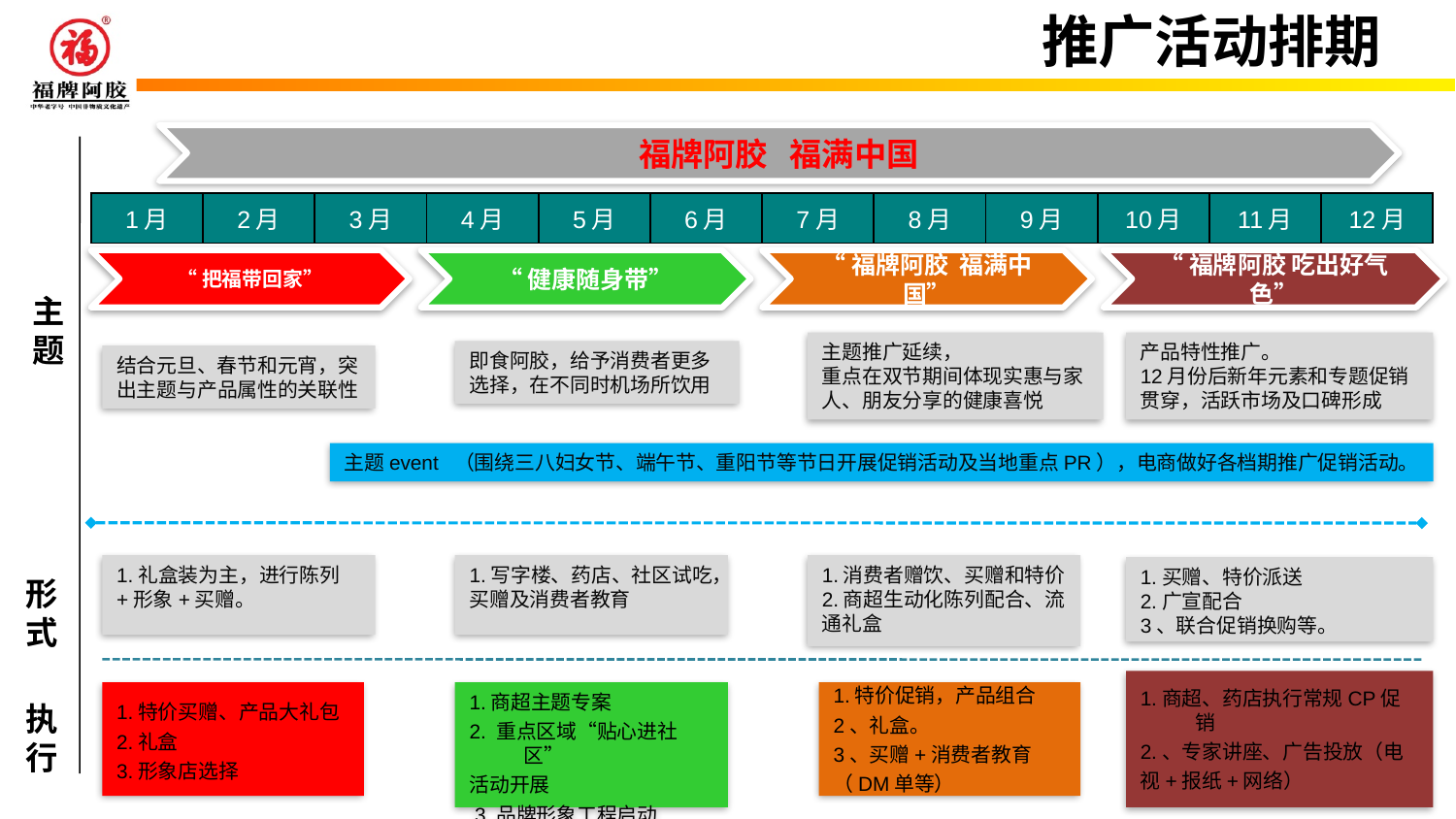

推广活动排期
福牌阿胶   福满中国
| 1月 | 2月 | 3月 | 4月 | 5月 | 6月 | 7月 | 8月 | 9月 | 10月 | 11月 | 12月 |
| --- | --- | --- | --- | --- | --- | --- | --- | --- | --- | --- | --- |
“把福带回家”
“健康随身带”
“福牌阿胶  福满中国”
“福牌阿胶 吃出好气色”
主题
主题推广延续，
重点在双节期间体现实惠与家人、朋友分享的健康喜悦
产品特性推广。
12月份后新年元素和专题促销贯穿，活跃市场及口碑形成
即食阿胶，给予消费者更多选择，在不同时机场所饮用
结合元旦、春节和元宵，突出主题与产品属性的关联性
主题event  （围绕三八妇女节、端午节、重阳节等节日开展促销活动及当地重点PR），电商做好各档期推广促销活动。
1.礼盒装为主，进行陈列+形象+买赠。
1.写字楼、药店、社区试吃，买赠及消费者教育

1.消费者赠饮、买赠和特价
2.商超生动化陈列配合、流通礼盒

1.买赠、特价派送
2.广宣配合
3、联合促销换购等。
形式
1.商超、药店执行常规CP促销
2.、专家讲座、广告投放（电
视+报纸+网络）

1.特价买赠、产品大礼包
2.礼盒
3.形象店选择

1.商超主题专案
2. 重点区域“贴心进社区”
活动开展
 3.品牌形象工程启动
1.特价促销，产品组合
2、礼盒。
3、买赠+消费者教育
（DM单等）
执行